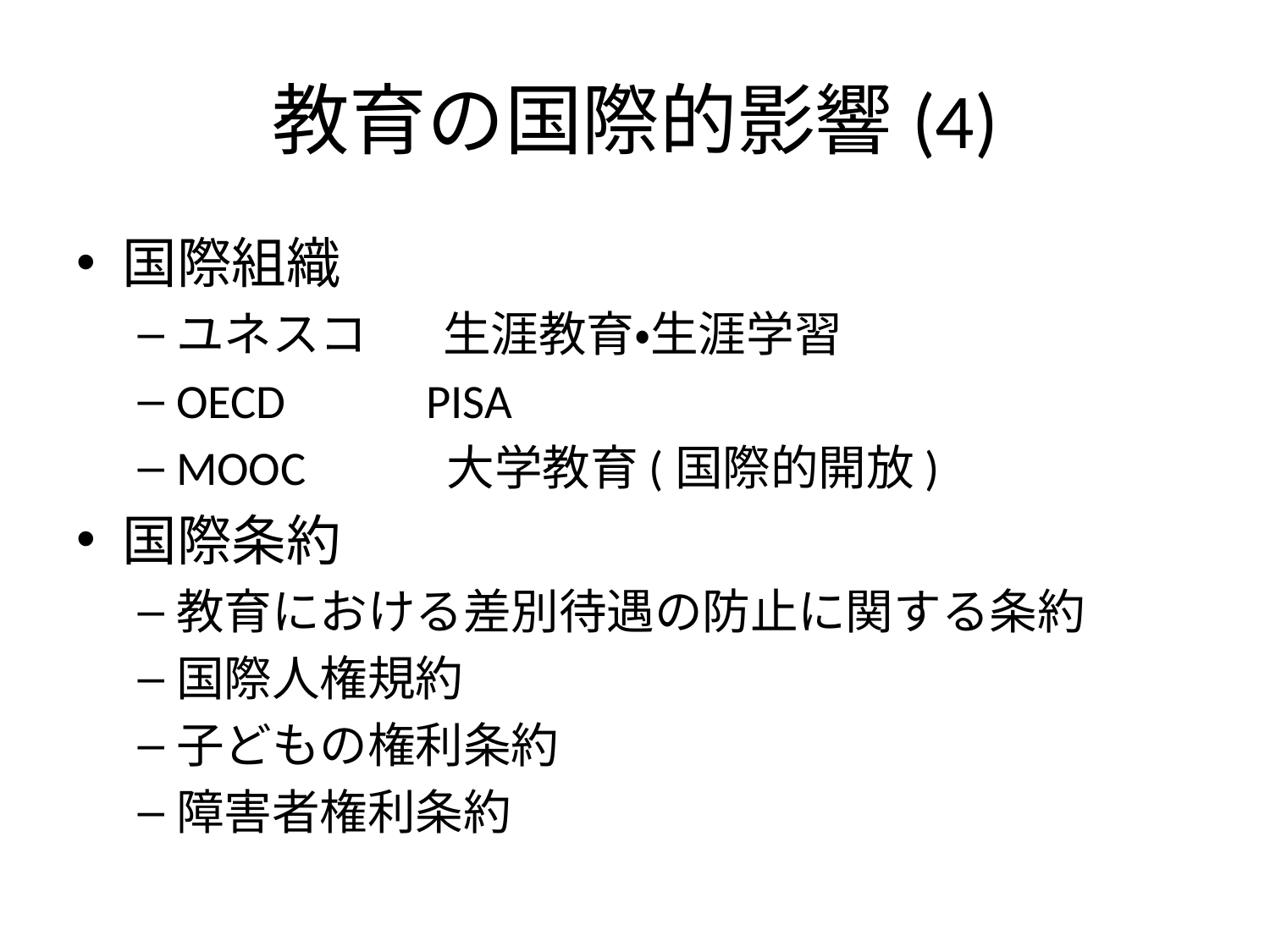

# 教育の国際的影響(4)
国際組織
ユネスコ       生涯教育・生涯学習
OECD             PISA
MOOC            大学教育(国際的開放)
国際条約
教育における差別待遇の防止に関する条約
国際人権規約
子どもの権利条約
障害者権利条約